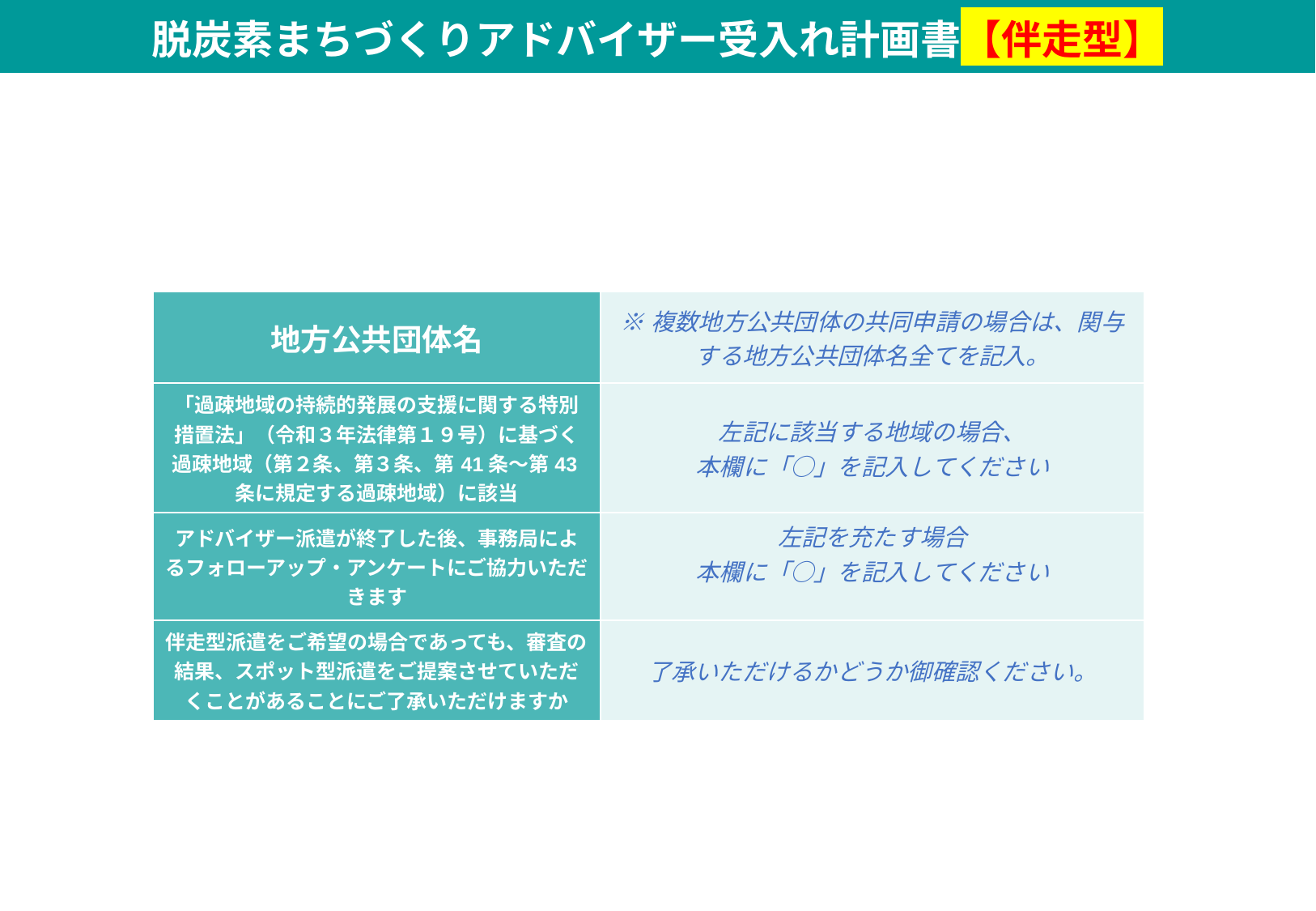

脱炭素まちづくりアドバイザー受入れ計画書【伴走型】
| 地方公共団体名 | ※複数地方公共団体の共同申請の場合は、関与する地方公共団体名全てを記入。 |
| --- | --- |
| 「過疎地域の持続的発展の支援に関する特別措置法」（令和３年法律第１９号）に基づく過疎地域（第２条、第３条、第41条～第43条に規定する過疎地域）に該当 | 左記に該当する地域の場合、 本欄に「○」を記入してください |
| アドバイザー派遣が終了した後、事務局によるフォローアップ・アンケートにご協力いただきます | 左記を充たす場合 本欄に「○」を記入してください |
| 伴走型派遣をご希望の場合であっても、審査の結果、スポット型派遣をご提案させていただくことがあることにご了承いただけますか | 了承いただけるかどうか御確認ください。 |